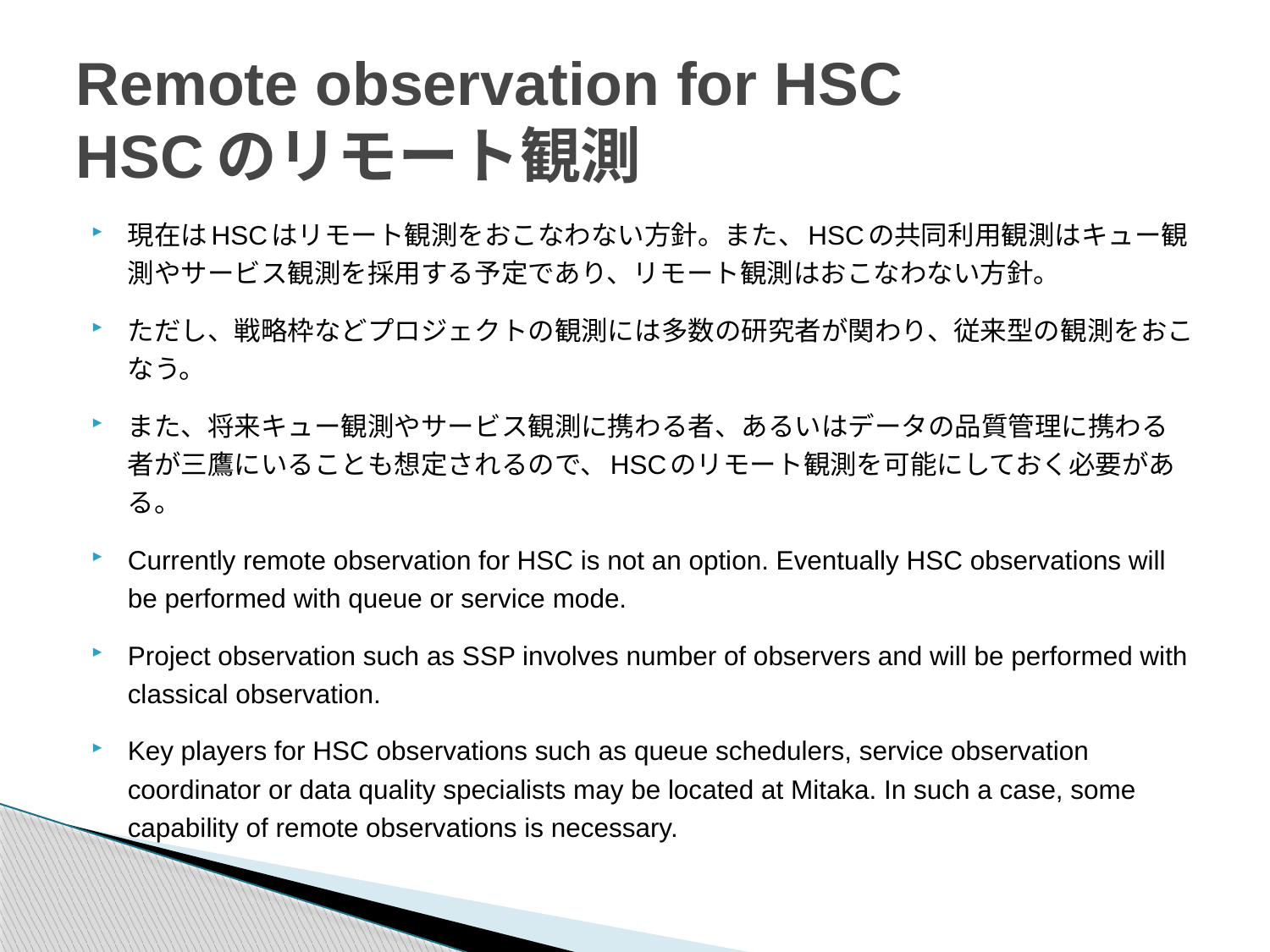

# Remote observation for HSC HSCのリモート観測
現在はHSCはリモート観測をおこなわない方針。また、HSCの共同利用観測はキュー観測やサービス観測を採用する予定であり、リモート観測はおこなわない方針。
ただし、戦略枠などプロジェクトの観測には多数の研究者が関わり、従来型の観測をおこなう。
また、将来キュー観測やサービス観測に携わる者、あるいはデータの品質管理に携わる者が三鷹にいることも想定されるので、HSCのリモート観測を可能にしておく必要がある。
Currently remote observation for HSC is not an option. Eventually HSC observations will be performed with queue or service mode.
Project observation such as SSP involves number of observers and will be performed with classical observation.
Key players for HSC observations such as queue schedulers, service observation coordinator or data quality specialists may be located at Mitaka. In such a case, some capability of remote observations is necessary.